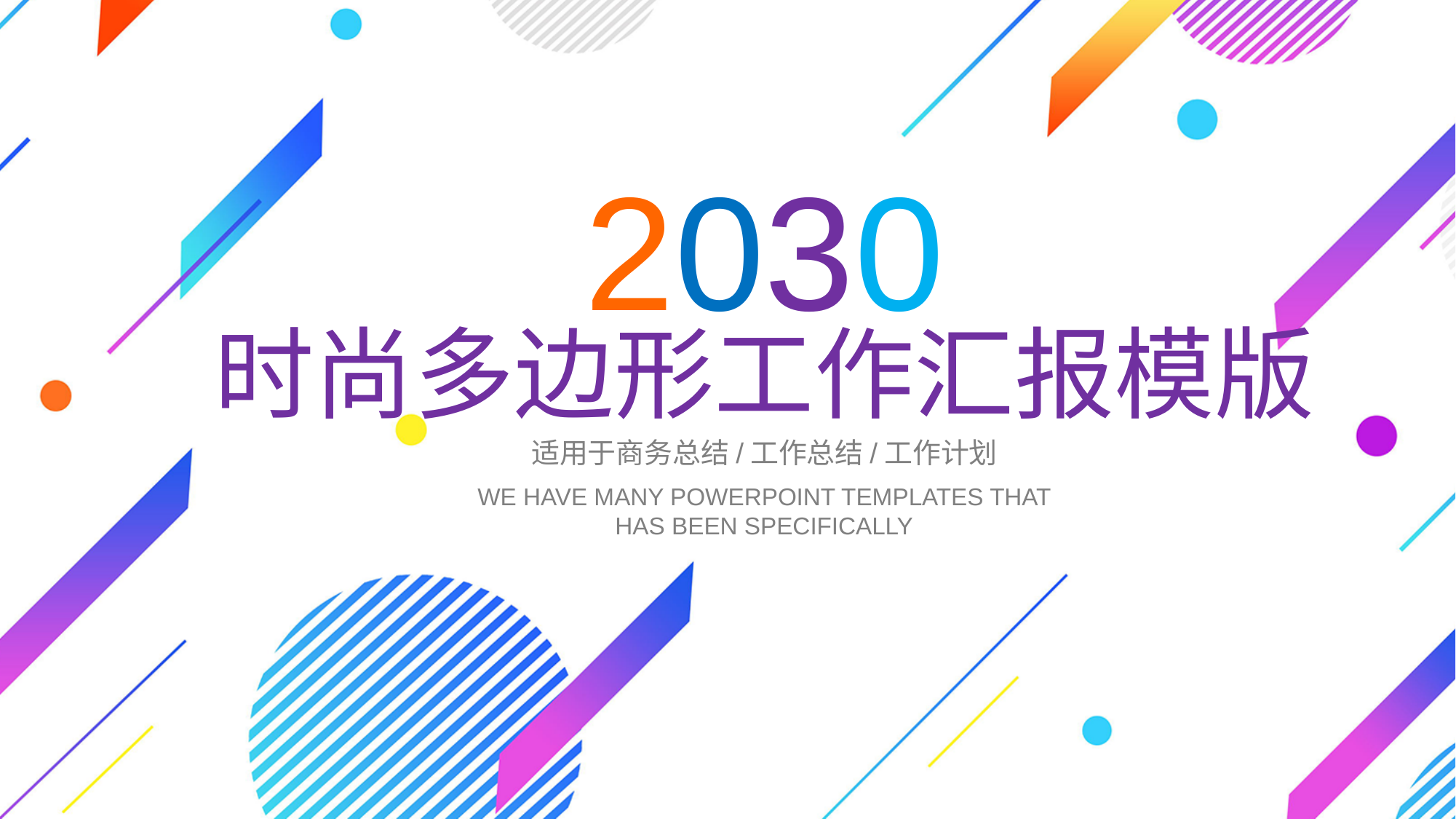

2030
时尚多边形工作汇报模版
适用于商务总结/工作总结/工作计划
WE HAVE MANY POWERPOINT TEMPLATES THAT HAS BEEN SPECIFICALLY